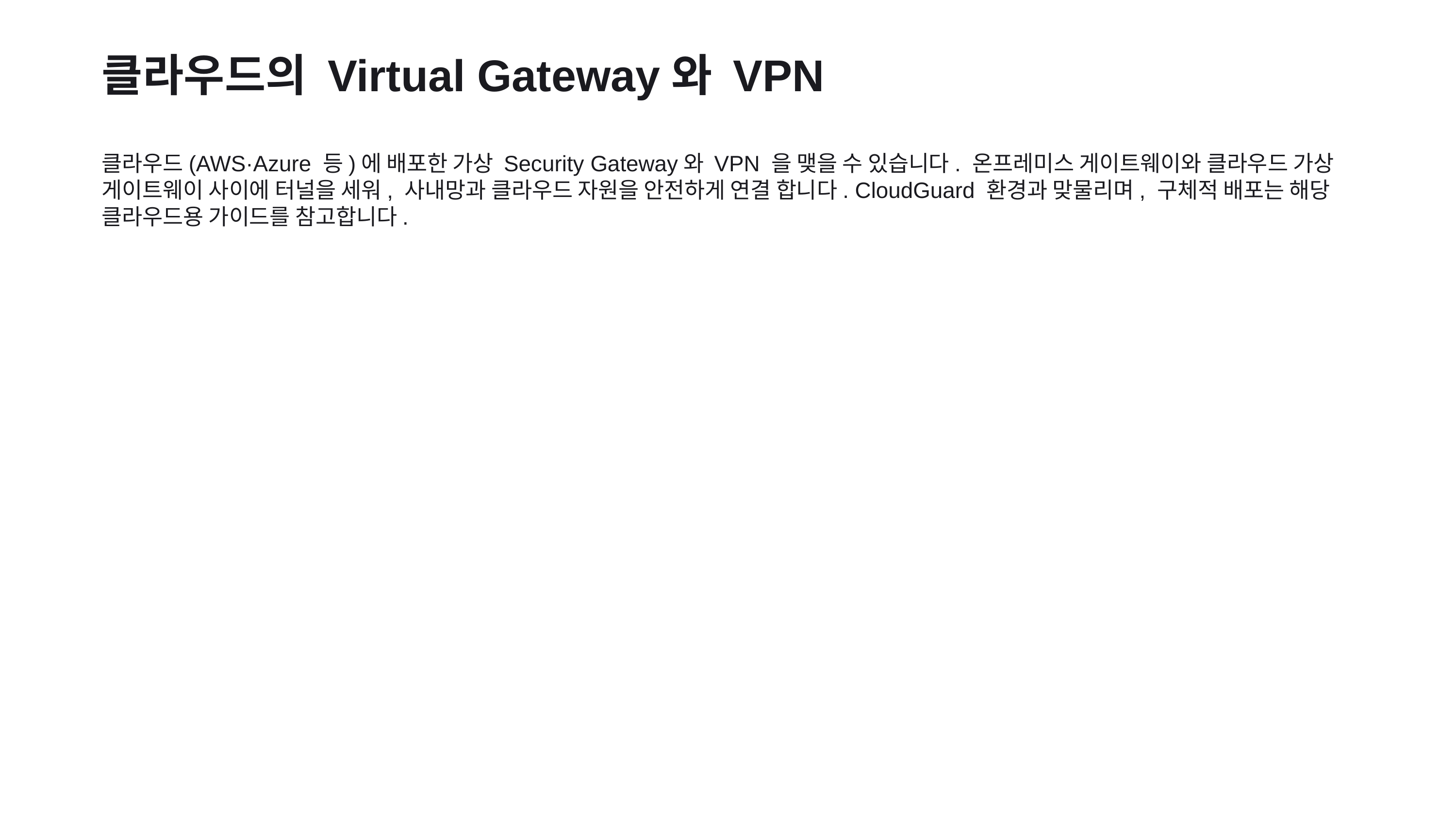

클라우드의 Virtual Gateway와 VPN
클라우드(AWS·Azure 등)에 배포한 가상 Security Gateway와 VPN 을 맺을 수 있습니다. 온프레미스 게이트웨이와 클라우드 가상 게이트웨이 사이에 터널을 세워, 사내망과 클라우드 자원을 안전하게 연결 합니다. CloudGuard 환경과 맞물리며, 구체적 배포는 해당 클라우드용 가이드를 참고합니다.